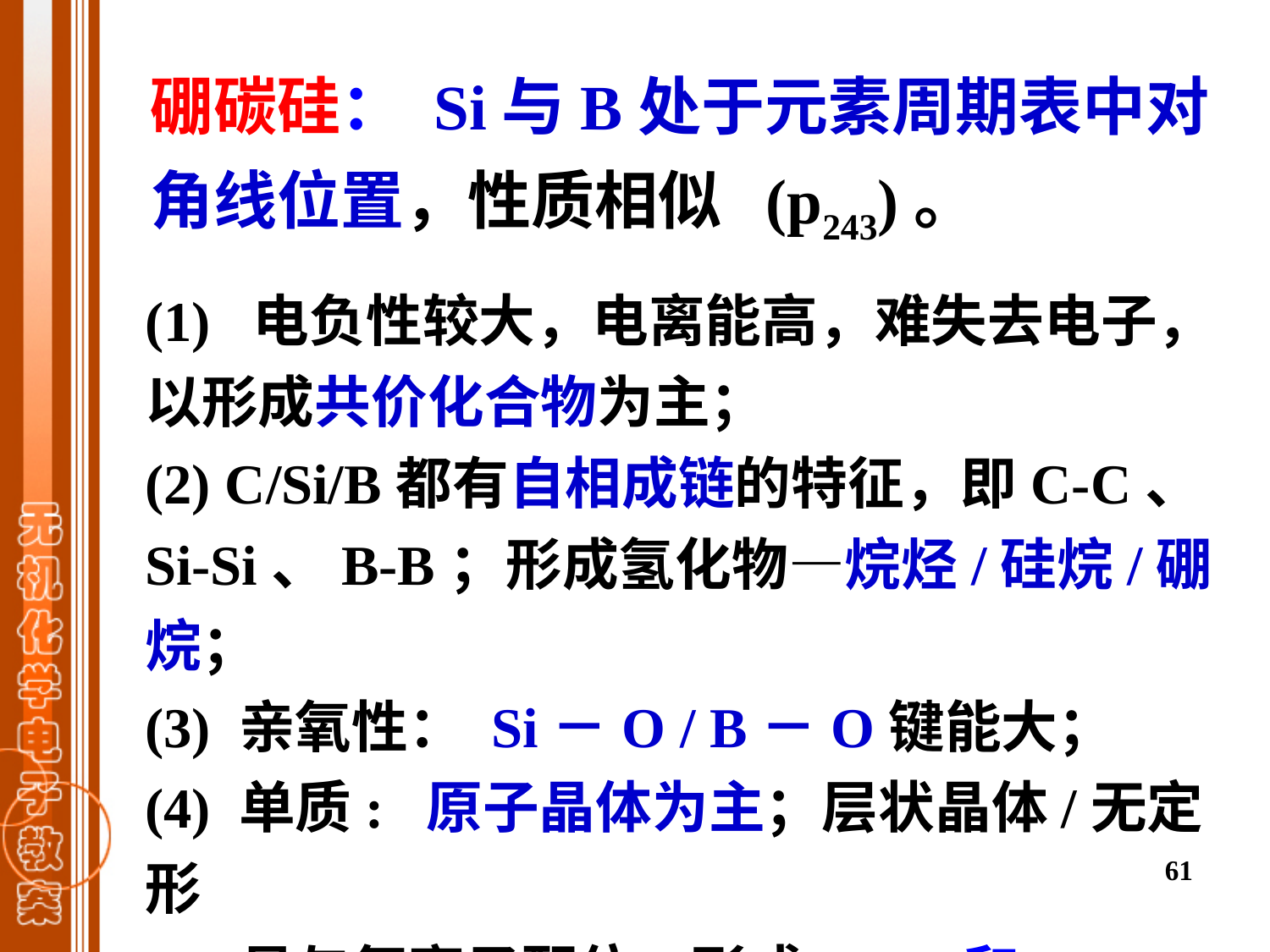

硼碳硅： Si与B处于元素周期表中对角线位置，性质相似  (p243)。
(1)  电负性较大，电离能高，难失去电子，以形成共价化合物为主；
(2) C/Si/B都有自相成链的特征，即C-C、Si-Si、B-B；形成氢化物—烷烃/硅烷/硼烷；
(3) 亲氧性： Si－O / B－O键能大；
(4) 单质:  原子晶体为主；层状晶体/无定形
(5) 易与氟离子配位，形成HBF4和H2SiF6
61